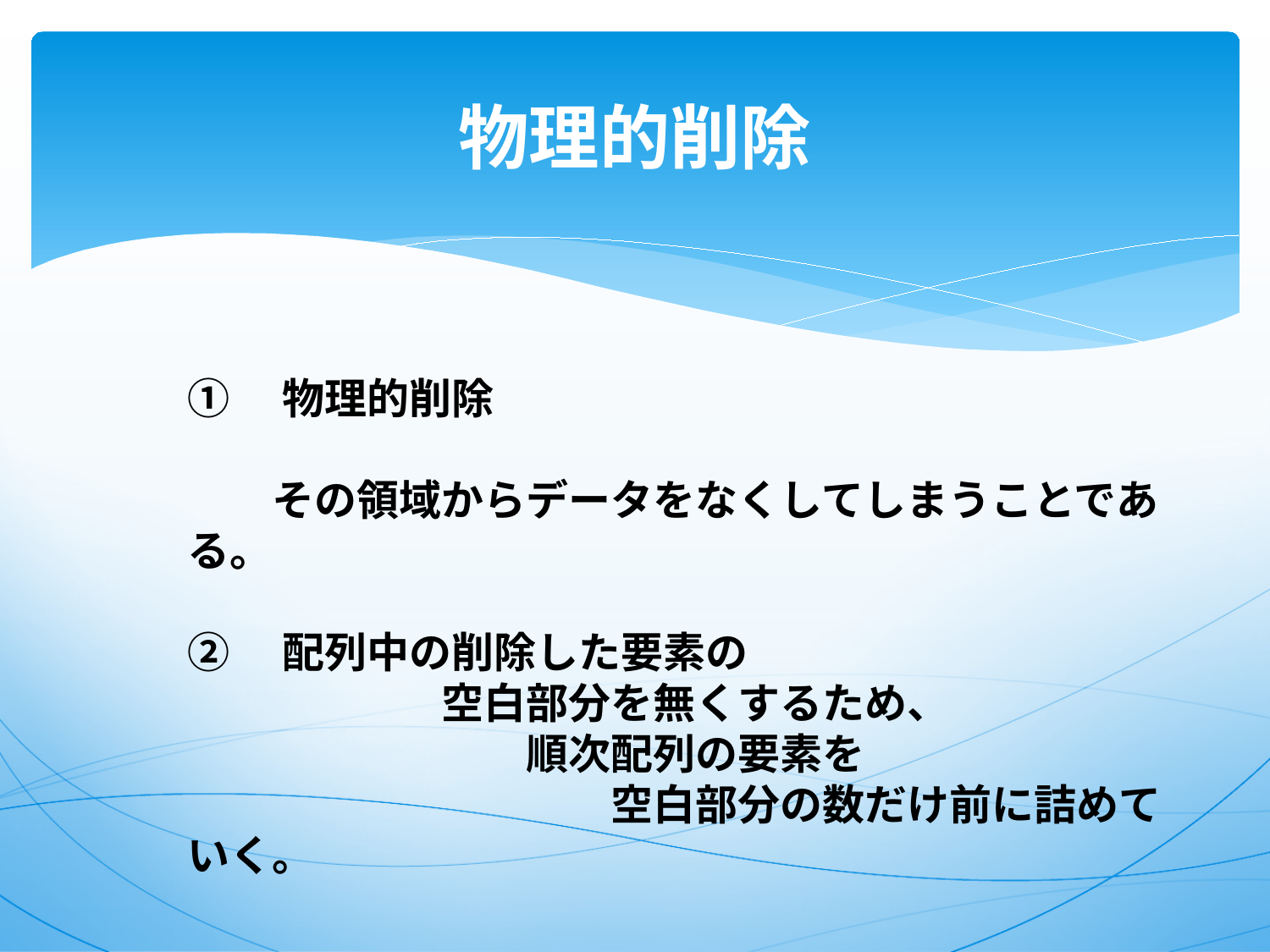

# 物理的削除
①　物理的削除

　　その領域からデータをなくしてしまうことである。

②　配列中の削除した要素の
　　　　　　空白部分を無くするため、
　　　　　　　　順次配列の要素を
　　　　　　　　　　空白部分の数だけ前に詰めていく。